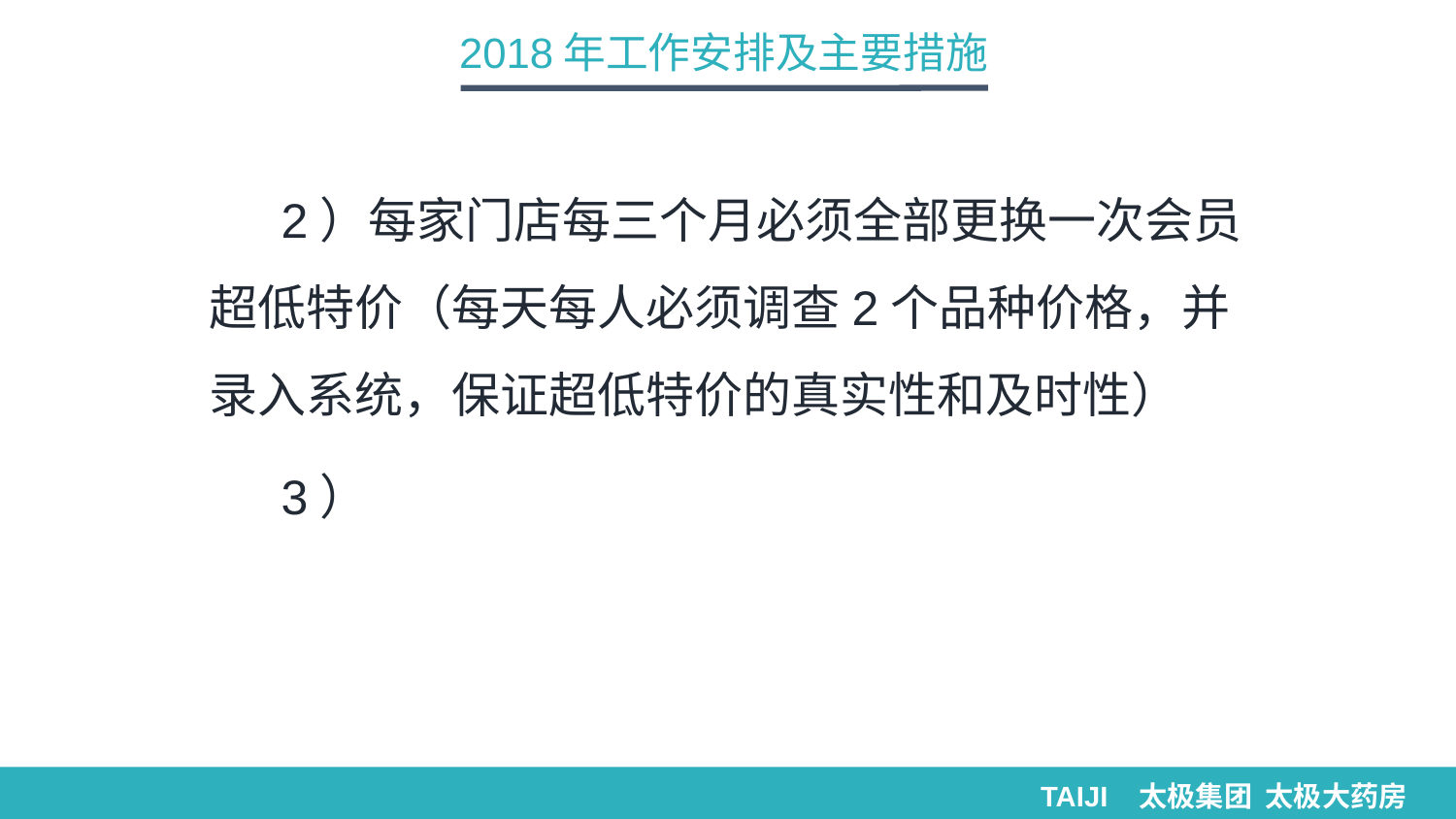

2018年工作安排及主要措施
2）每家门店每三个月必须全部更换一次会员超低特价（每天每人必须调查2个品种价格，并录入系统，保证超低特价的真实性和及时性）
3）

TAIJI   太极集团  太极大药房